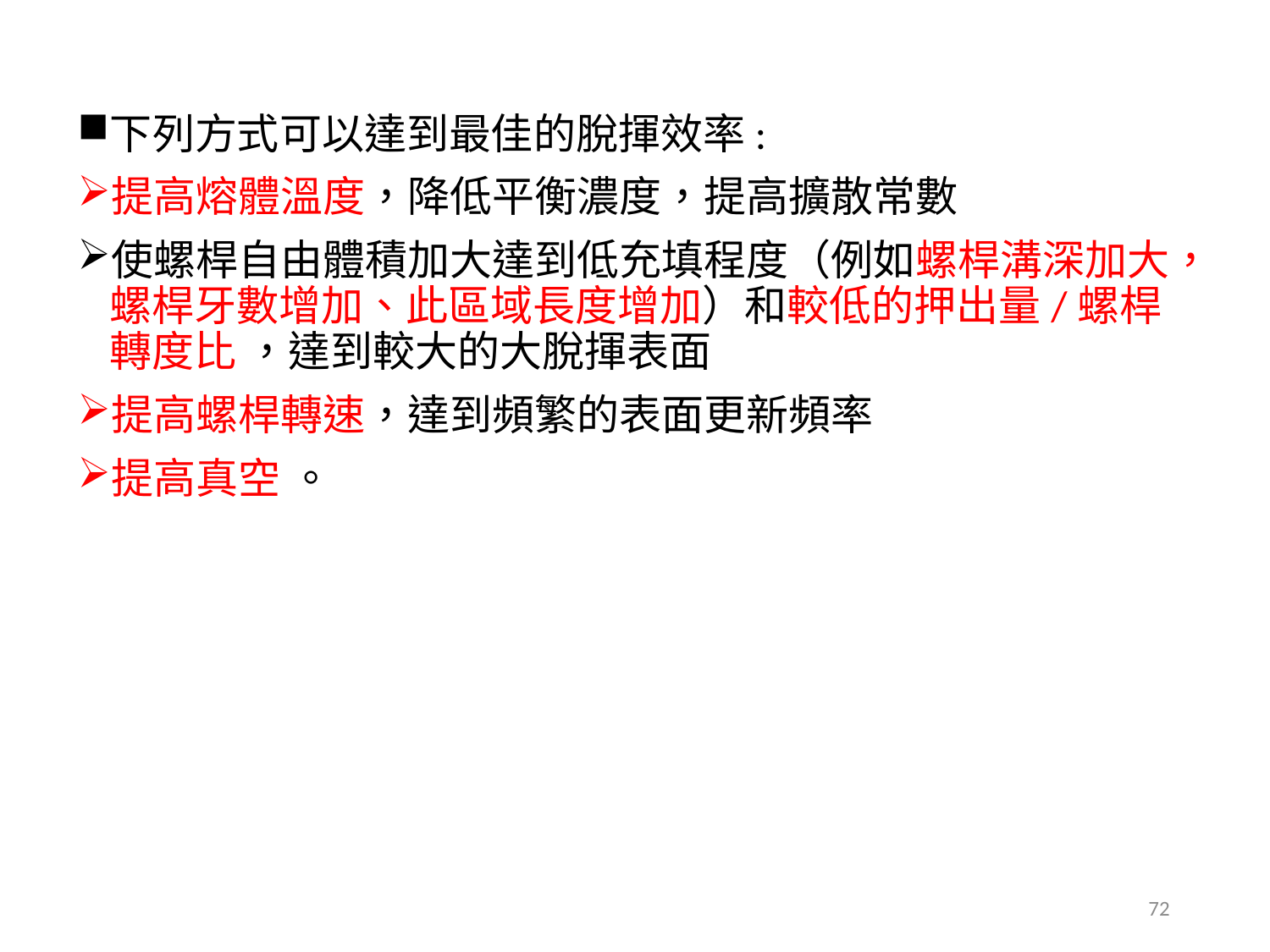

下列方式可以達到最佳的脫揮效率:
提高熔體溫度，降低平衡濃度，提高擴散常數
使螺桿自由體積加大達到低充填程度（例如螺桿溝深加大，螺桿牙數增加、此區域長度增加）和較低的押出量/螺桿轉度比 ，達到較大的大脫揮表面
提高螺桿轉速，達到頻繁的表面更新頻率
提高真空 。
72